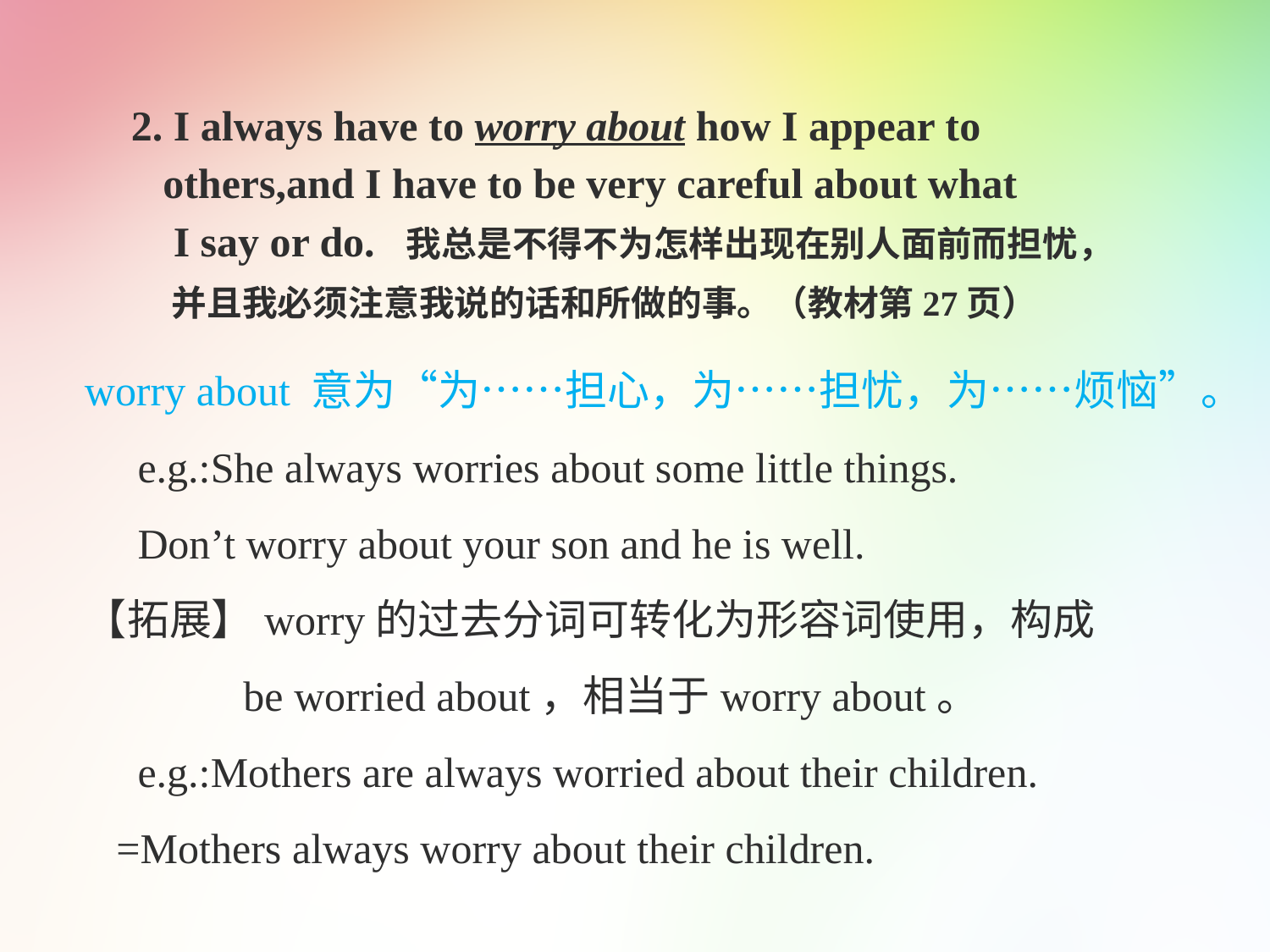

2. I always have to worry about how I appear to
   others,and I have to be very careful about what
    I say or do.  我总是不得不为怎样出现在别人面前而担忧，
    并且我必须注意我说的话和所做的事。（教材第27页）
worry about 意为“为……担心，为……担忧，为……烦恼”。
     e.g.:She always worries about some little things.
     Don’t worry about your son and he is well.
【拓展】worry的过去分词可转化为形容词使用，构成
               be worried about，相当于worry about。
     e.g.:Mothers are always worried about their children.
   =Mothers always worry about their children.